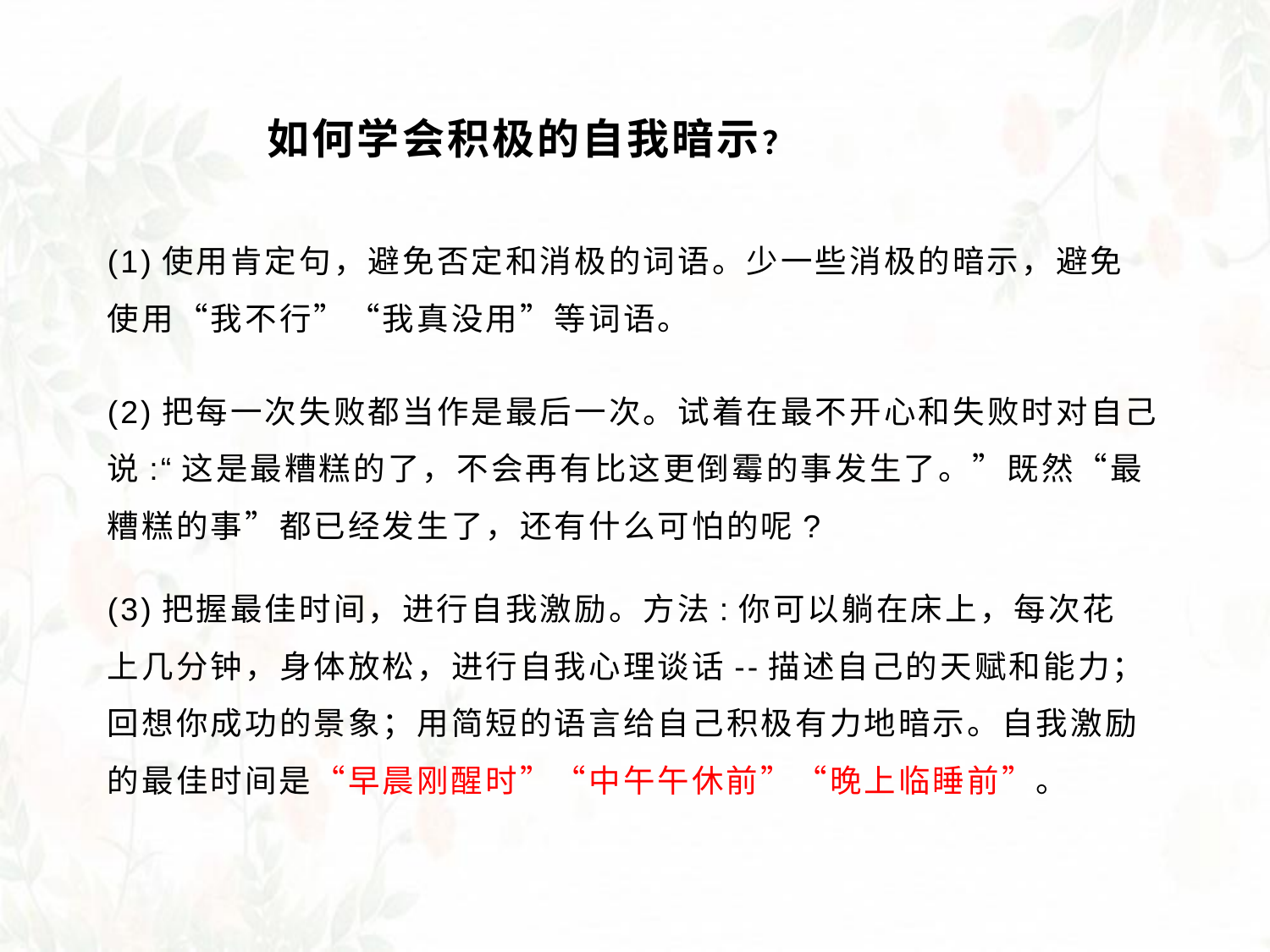

如何学会积极的自我暗示？
(1)使用肯定句，避免否定和消极的词语。少一些消极的暗示，避免使用“我不行”“我真没用”等词语。
(2)把每一次失败都当作是最后一次。试着在最不开心和失败时对自己说:“这是最糟糕的了，不会再有比这更倒霉的事发生了。”既然“最糟糕的事”都已经发生了，还有什么可怕的呢?

(3)把握最佳时间，进行自我激励。方法:你可以躺在床上，每次花上几分钟，身体放松，进行自我心理谈话--描述自己的天赋和能力；回想你成功的景象；用简短的语言给自己积极有力地暗示。自我激励的最佳时间是“早晨刚醒时”“中午午休前”“晚上临睡前”。